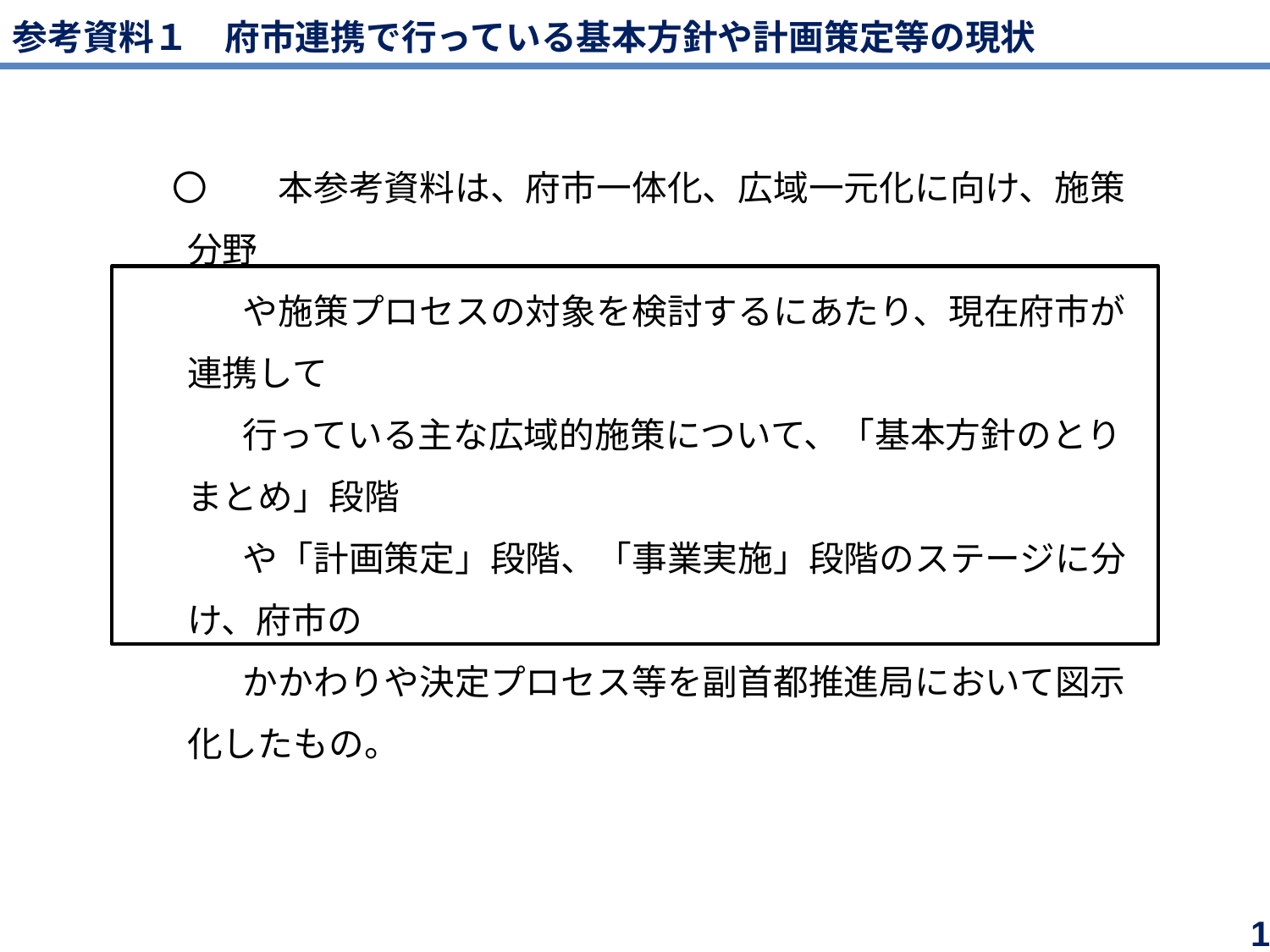

参考資料１　府市連携で行っている基本方針や計画策定等の現状
　〇　　本参考資料は、府市一体化、広域一元化に向け、施策分野
　　　や施策プロセスの対象を検討するにあたり、現在府市が連携して
　　　行っている主な広域的施策について、「基本方針のとりまとめ」段階
　　　や「計画策定」段階、「事業実施」段階のステージに分け、府市の
　　　かかわりや決定プロセス等を副首都推進局において図示化したもの。
1